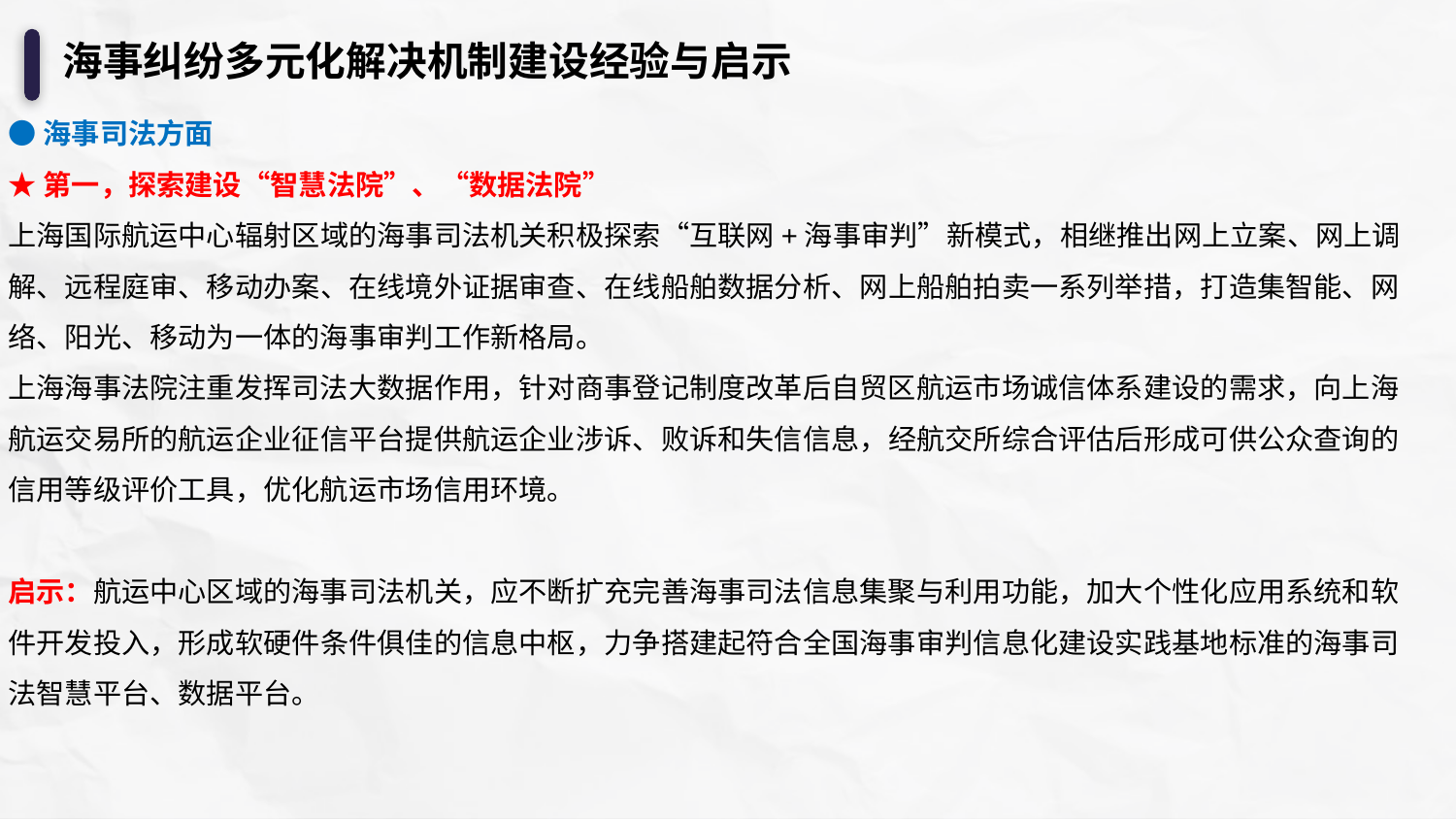

海事纠纷多元化解决机制建设经验与启示
●海事司法方面
★第一，探索建设“智慧法院”、“数据法院”
上海国际航运中心辐射区域的海事司法机关积极探索“互联网+海事审判”新模式，相继推出网上立案、网上调解、远程庭审、移动办案、在线境外证据审查、在线船舶数据分析、网上船舶拍卖一系列举措，打造集智能、网络、阳光、移动为一体的海事审判工作新格局。
上海海事法院注重发挥司法大数据作用，针对商事登记制度改革后自贸区航运市场诚信体系建设的需求，向上海航运交易所的航运企业征信平台提供航运企业涉诉、败诉和失信信息，经航交所综合评估后形成可供公众查询的信用等级评价工具，优化航运市场信用环境。

启示：航运中心区域的海事司法机关，应不断扩充完善海事司法信息集聚与利用功能，加大个性化应用系统和软件开发投入，形成软硬件条件俱佳的信息中枢，力争搭建起符合全国海事审判信息化建设实践基地标准的海事司法智慧平台、数据平台。